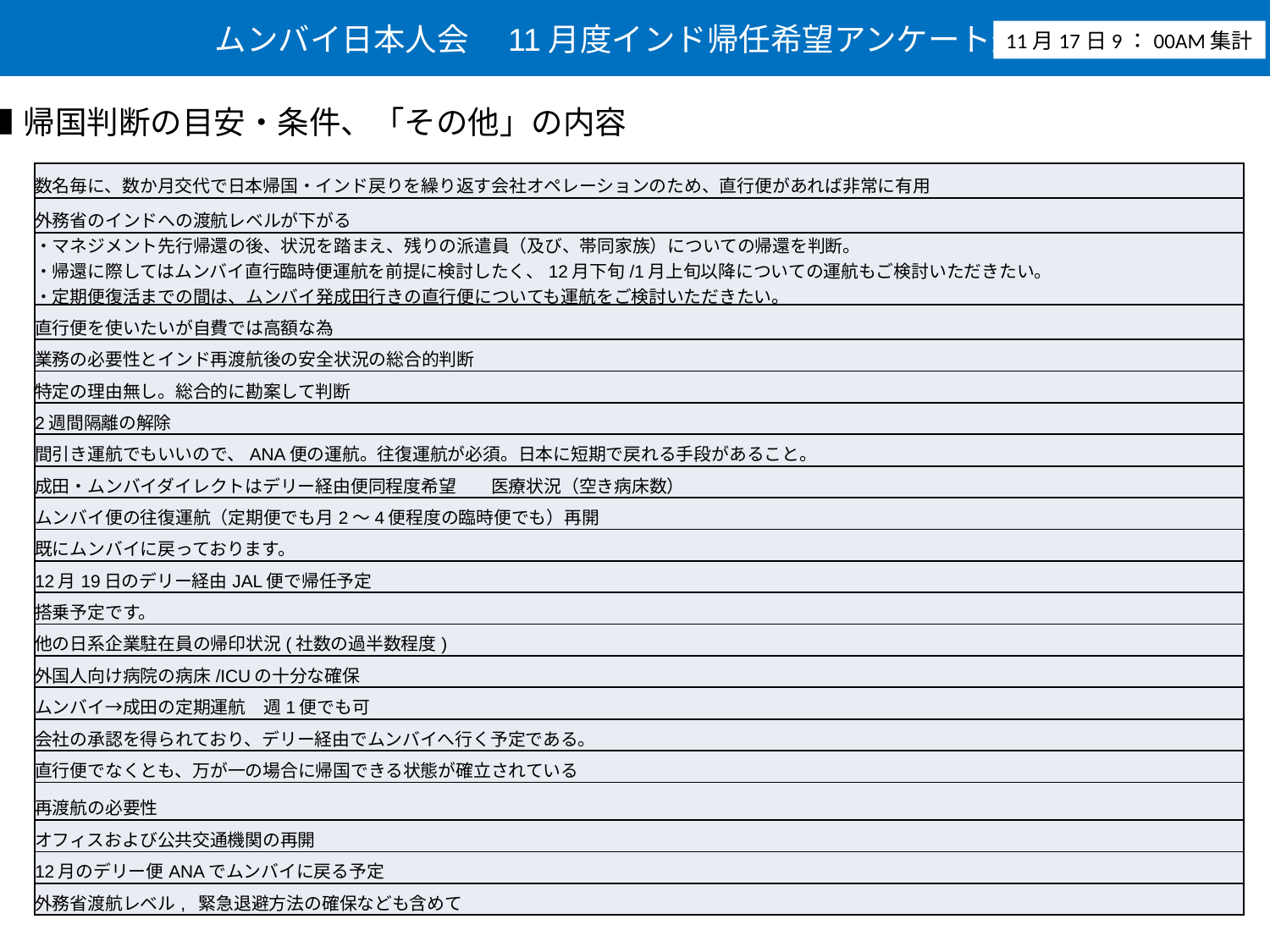

ムンバイ日本人会　11月度インド帰任希望アンケート速報
11月17日9：00AM集計
■帰国判断の目安・条件、「その他」の内容
| 数名毎に、数か月交代で日本帰国・インド戻りを繰り返す会社オペレーションのため、直行便があれば非常に有用 |
| --- |
| 外務省のインドへの渡航レベルが下がる |
| ・マネジメント先行帰還の後、状況を踏まえ、残りの派遣員（及び、帯同家族）についての帰還を判断。 ・帰還に際してはムンバイ直行臨時便運航を前提に検討したく、12月下旬/1月上旬以降についての運航もご検討いただきたい。 ・定期便復活までの間は、ムンバイ発成田行きの直行便についても運航をご検討いただきたい。 |
| 直行便を使いたいが自費では高額な為 |
| 業務の必要性とインド再渡航後の安全状況の総合的判断 |
| 特定の理由無し。総合的に勘案して判断 |
| 2週間隔離の解除 |
| 間引き運航でもいいので、ANA便の運航。往復運航が必須。日本に短期で戻れる手段があること。 |
| 成田・ムンバイダイレクトはデリー経由便同程度希望　　医療状況（空き病床数） |
| ムンバイ便の往復運航（定期便でも月2～4便程度の臨時便でも）再開 |
| 既にムンバイに戻っております。 |
| 12月19日のデリー経由JAL便で帰任予定 |
| 搭乗予定です。 |
| 他の日系企業駐在員の帰印状況(社数の過半数程度) |
| 外国人向け病院の病床/ICUの十分な確保 |
| ムンバイ→成田の定期運航　週1便でも可 |
| 会社の承認を得られており、デリー経由でムンバイへ行く予定である。 |
| 直行便でなくとも、万が一の場合に帰国できる状態が確立されている |
| 再渡航の必要性 |
| オフィスおよび公共交通機関の再開 |
| 12月のデリー便ANAでムンバイに戻る予定 |
| 外務省渡航レベル, 緊急退避方法の確保なども含めて |